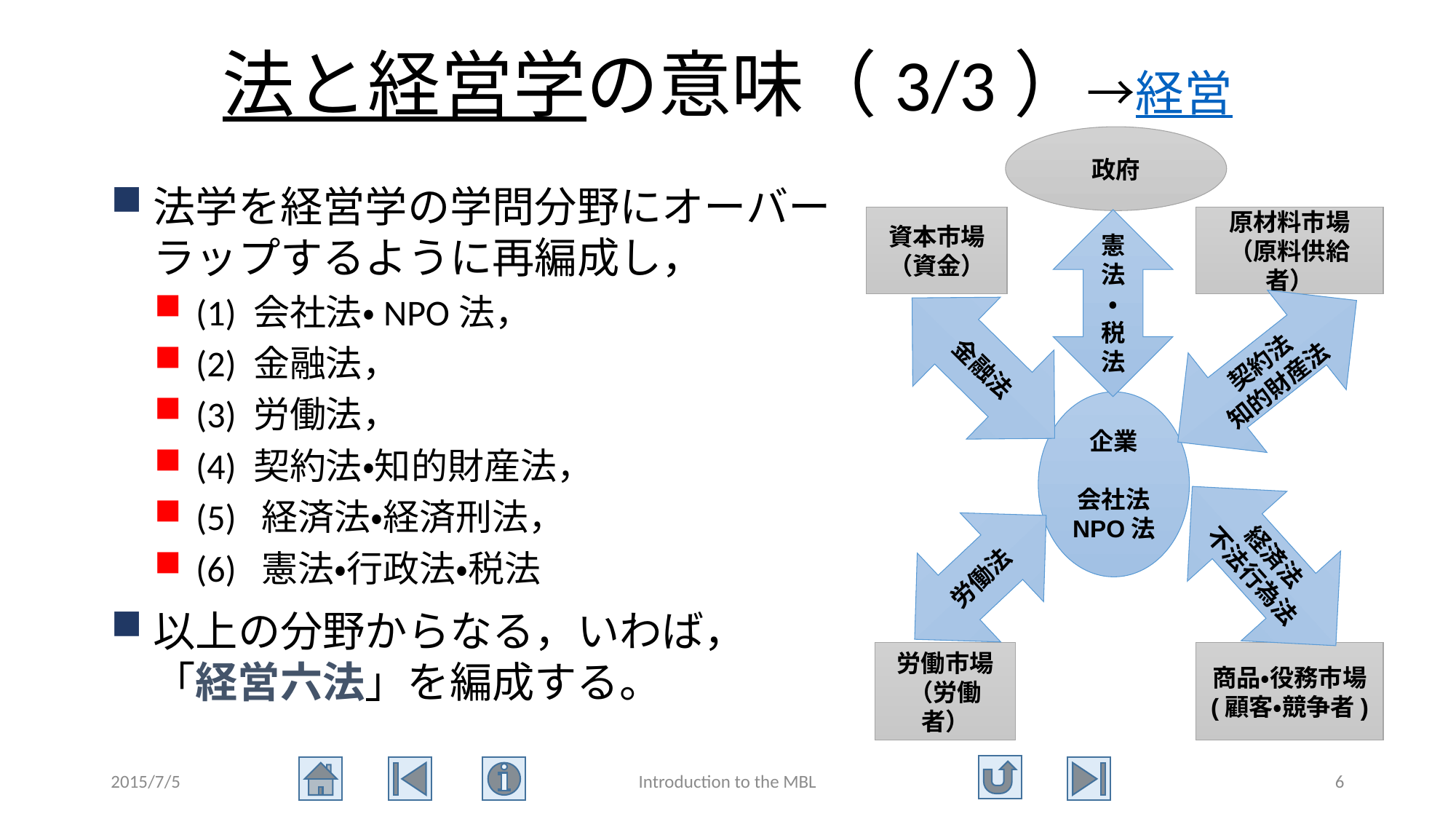

# 法と経営学の意味（3/3）→経営
政府
法学を経営学の学問分野にオーバー
ラップするように再編成し，
(1) 会社法・NPO法，
(2) 金融法，
(3) 労働法，
(4) 契約法・知的財産法，
(5)  経済法・経済刑法，
(6)  憲法・行政法・税法
以上の分野からなる，いわば，
「経営六法」を編成する。
資本市場
（資金）
原材料市場
（原料供給者）
憲法
・
税法
金融法
契約法
知的財産法
企業

会社法
NPO法
経済法
不法行為法
労働法
労働市場
（労働者）
商品・役務市場
(顧客・競争者)
2015/7/5
Introduction to the MBL
6